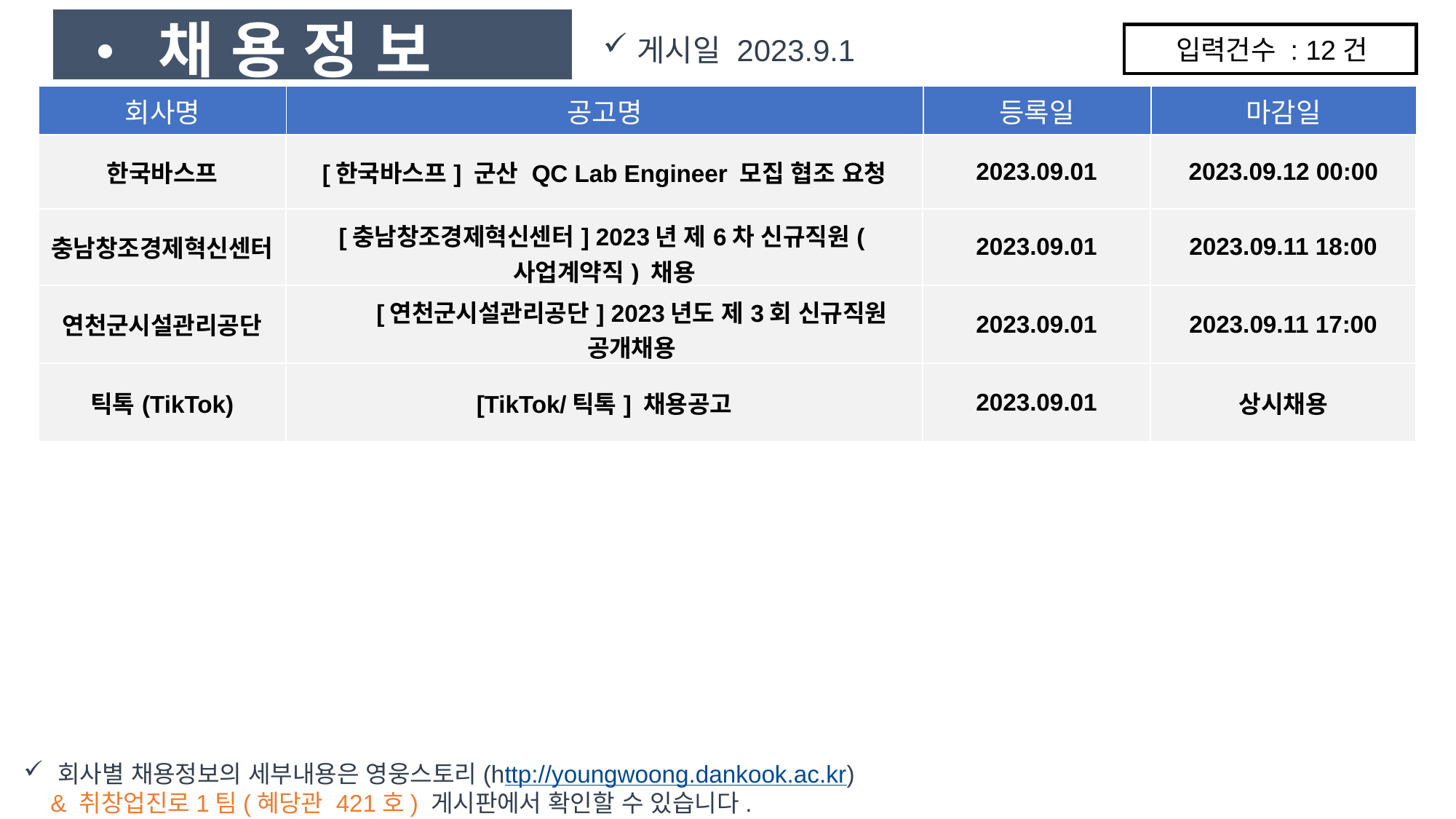

• 채 용 정 보

게시일 2023.9.1
입력건수 : 12건
| 회사명 | 공고명 | 등록일 | 마감일 |
| --- | --- | --- | --- |

| 한국바스프 | [한국바스프] 군산 QC Lab Engineer 모집 협조 요청 | 2023.09.01 | 2023.09.12 00:00 |
| --- | --- | --- | --- |
| 충남창조경제혁신센터 | [충남창조경제혁신센터] 2023년 제6차 신규직원(사업계약직) 채용 | 2023.09.01 | 2023.09.11 18:00 |
| 연천군시설관리공단 | [연천군시설관리공단] 2023년도 제3회 신규직원 공개채용 | 2023.09.01 | 2023.09.11 17:00 |
| 틱톡(TikTok) | [TikTok/틱톡] 채용공고 | 2023.09.01 | 상시채용 |

회사별 채용정보의 세부내용은 영웅스토리(http://youngwoong.dankook.ac.kr)
    & 취창업진로1팀(혜당관 421호) 게시판에서 확인할 수 있습니다.